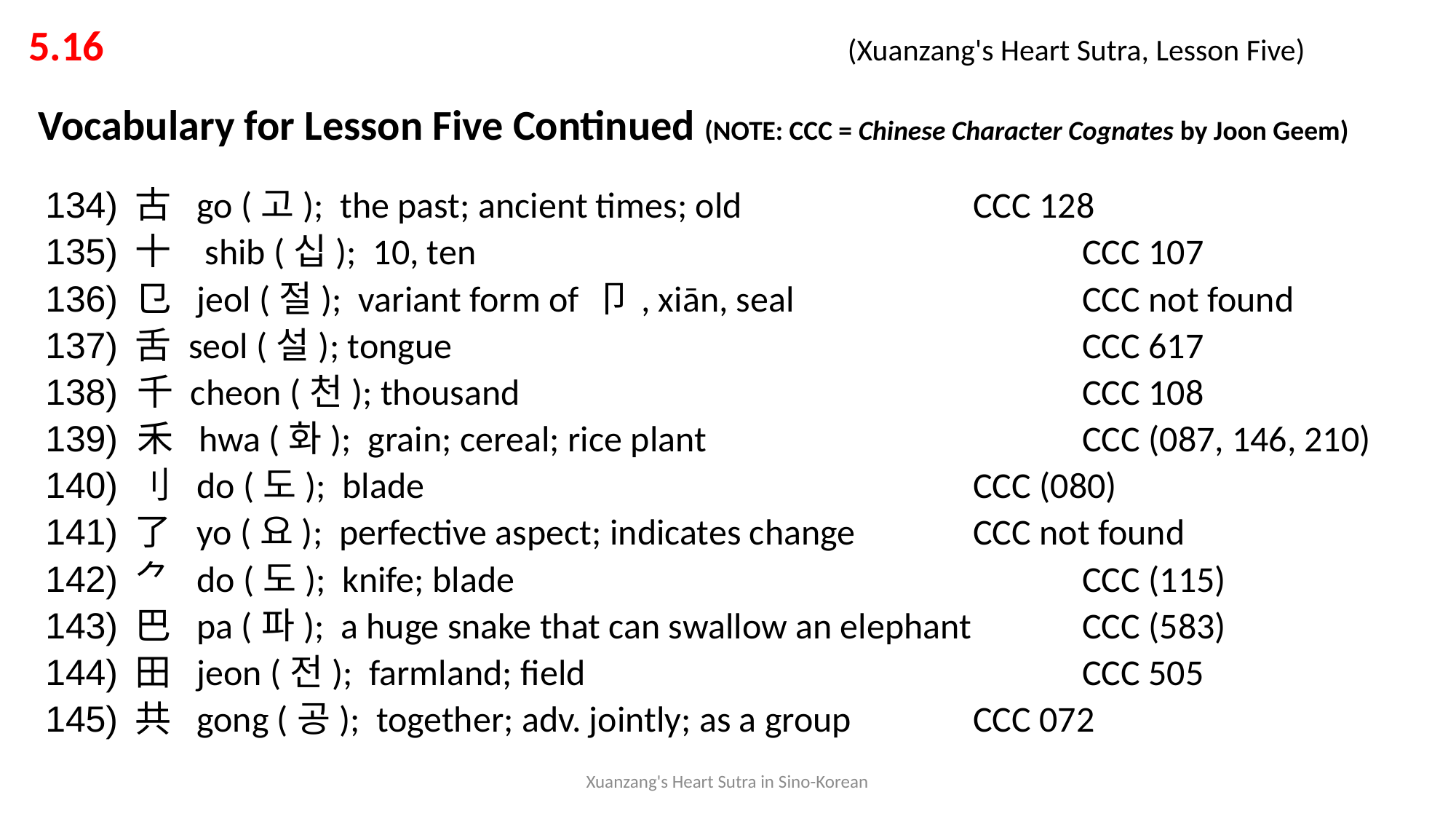

5.16                          			  	                 (Xuanzang's Heart Sutra, Lesson Five)
Vocabulary for Lesson Five Continued (NOTE: CCC = Chinese Character Cognates by Joon Geem)
 古  go (고);  the past; ancient times; old			CCC 128
 十   shib (십);  10, ten						CCC 107
 㔾  jeol (절);  variant form of 卩, xiān, seal			CCC not found
 舌 seol (설); tongue						CCC 617
 千 cheon (천); thousand						CCC 108
 禾  hwa (화);  grain; cereal; rice plant				CCC (087, 146, 210)
 刂  do (도);  blade						CCC (080)
 了  yo (요);  perfective aspect; indicates change		CCC not found
 ⺈  do (도);  knife; blade						CCC (115)
 巴  pa (파);  a huge snake that can swallow an elephant 	CCC (583)
 田  jeon (전);  farmland; field					CCC 505
 共  gong (공);  together; adv. jointly; as a group		CCC 072

Xuanzang's Heart Sutra in Sino-Korean